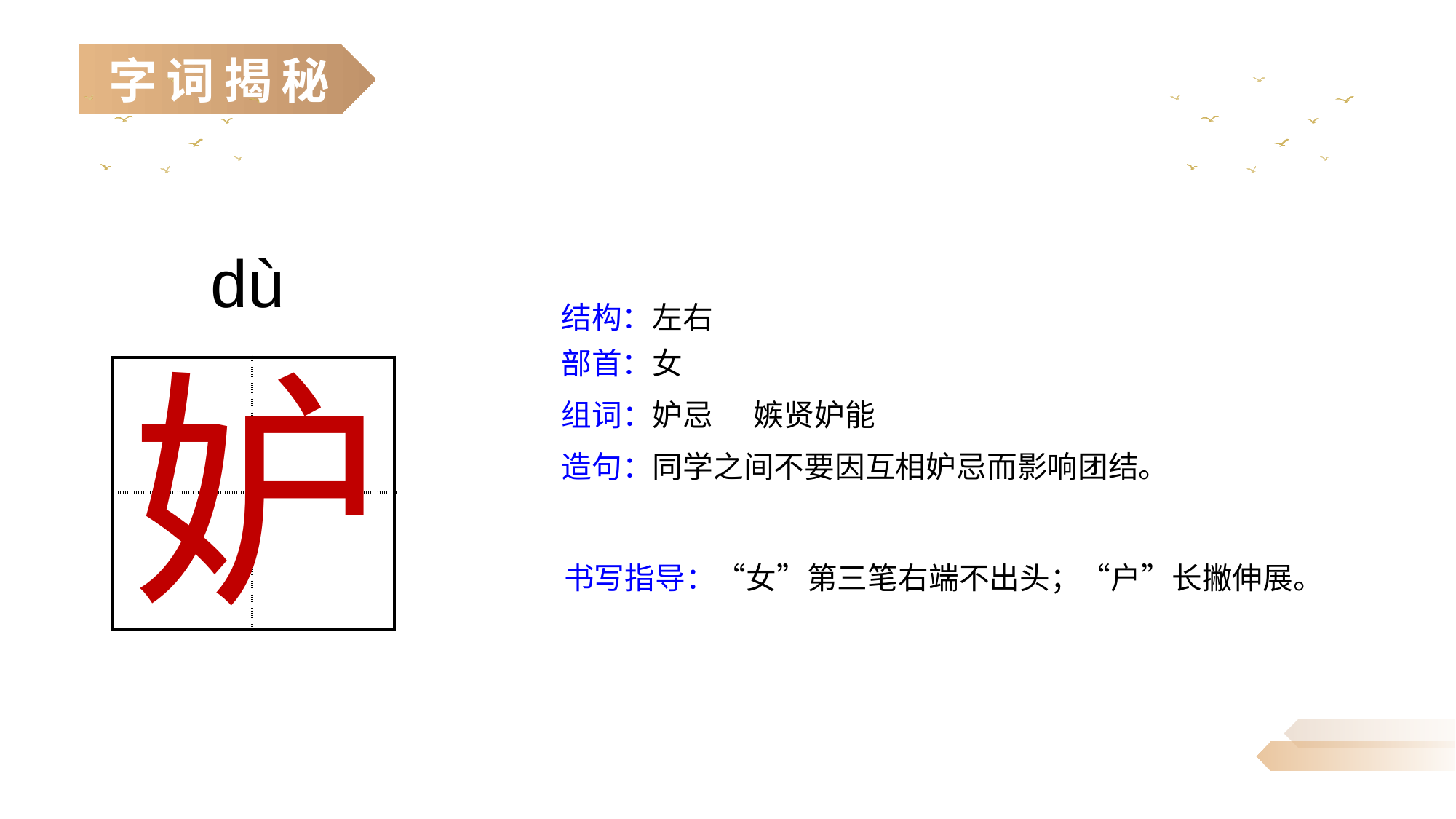

dù
结构：左右
部首：女
妒
|  |  |
| --- | --- |
|  |  |
组词：妒忌      嫉贤妒能

造句：同学之间不要因互相妒忌而影响团结。
书写指导：“女”第三笔右端不出头；“户”长撇伸展。